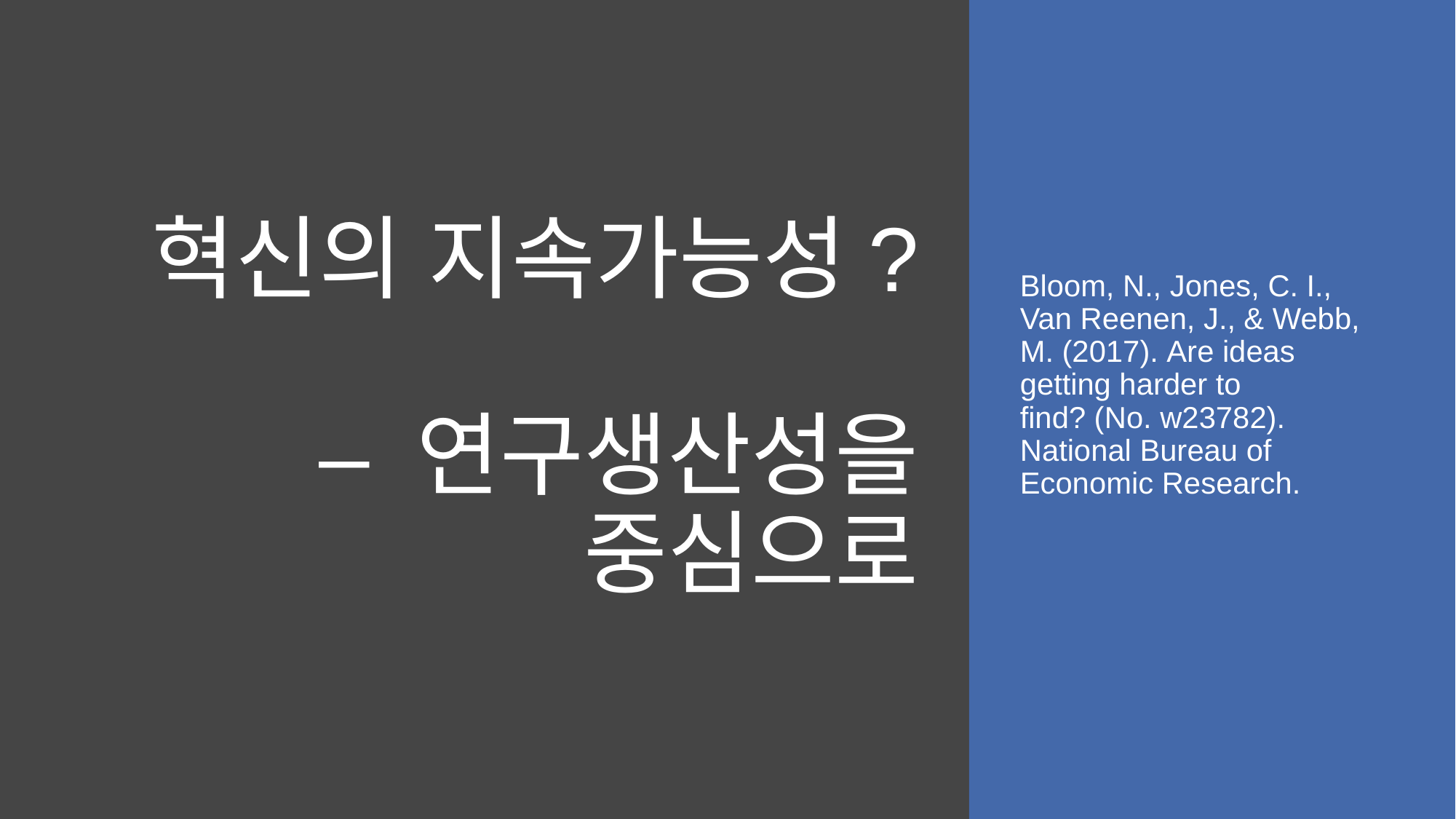

# 혁신의 지속가능성? – 연구생산성을 중심으로
Bloom, N., Jones, C. I., Van Reenen, J., & Webb, M. (2017). Are ideas getting harder to find? (No. w23782). National Bureau of Economic Research.